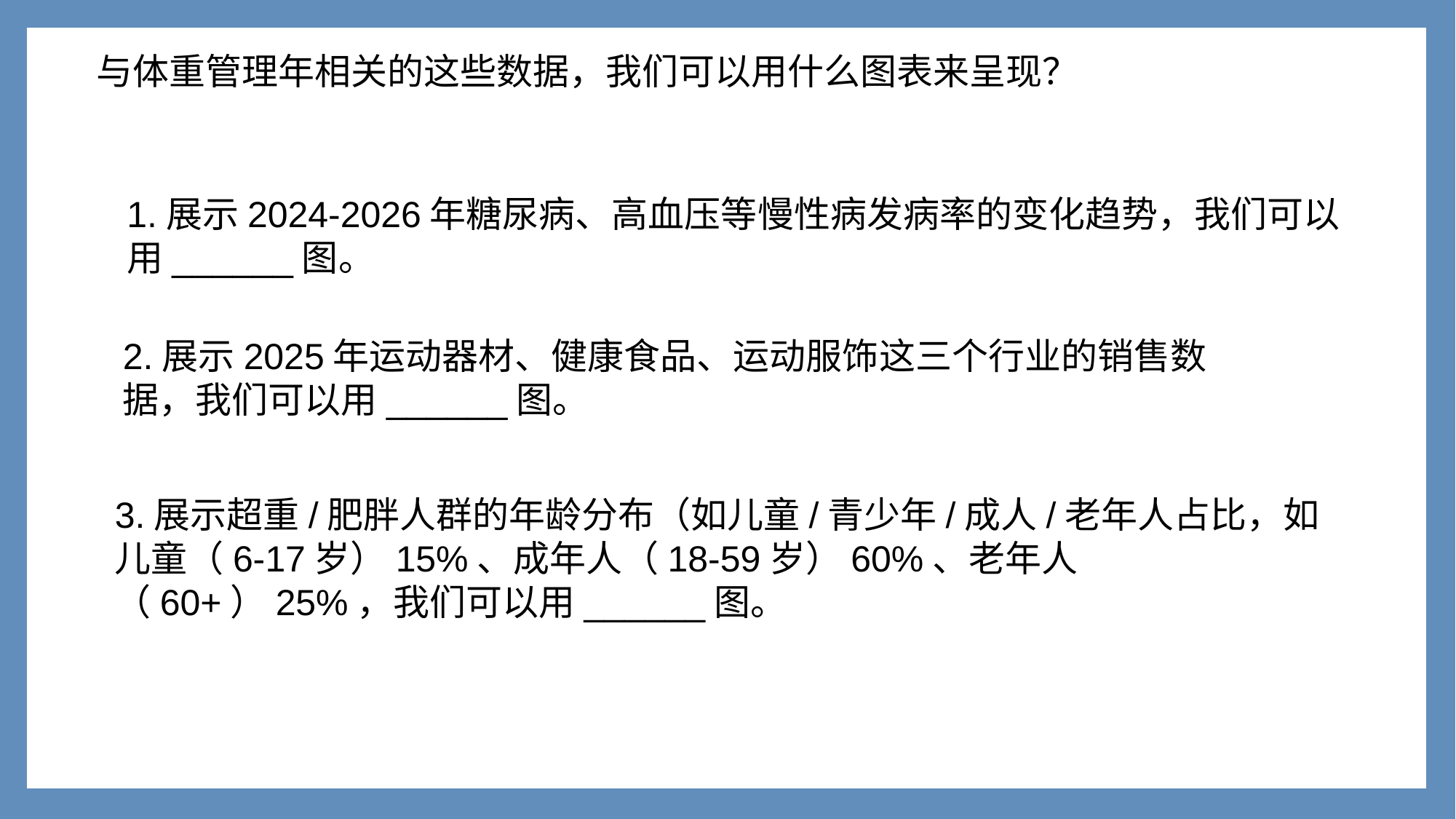

与体重管理年相关的这些数据，我们可以用什么图表来呈现？
1.展示2024-2026年糖尿病、高血压等慢性病发病率的变化趋势，我们可以用______图。
2.展示2025年运动器材、健康食品、运动服饰这三个行业的销售数据，我们可以用______图。
3.展示超重/肥胖人群的年龄分布（如儿童/青少年/成人/老年人占比，如儿童（6-17岁）15%、成年人（18-59岁）60%、老年人（60+）25%，我们可以用______图。